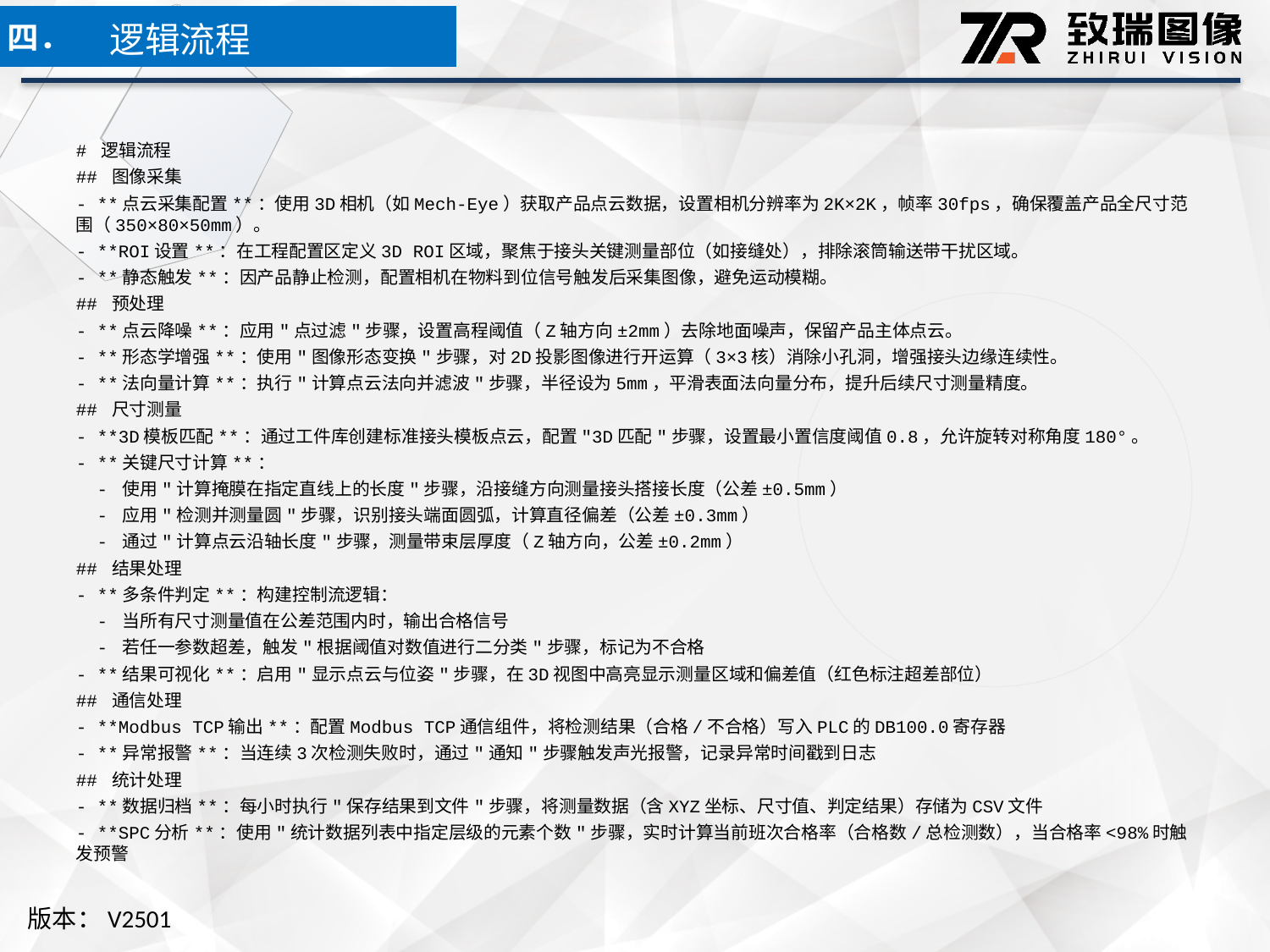

逻辑流程
四．

# 逻辑流程
## 图像采集
- **点云采集配置**：使用3D相机（如Mech-Eye）获取产品点云数据，设置相机分辨率为2K×2K，帧率30fps，确保覆盖产品全尺寸范围（350×80×50mm）。
- **ROI设置**：在工程配置区定义3D ROI区域，聚焦于接头关键测量部位（如接缝处），排除滚筒输送带干扰区域。
- **静态触发**：因产品静止检测，配置相机在物料到位信号触发后采集图像，避免运动模糊。
## 预处理
- **点云降噪**：应用"点过滤"步骤，设置高程阈值（Z轴方向±2mm）去除地面噪声，保留产品主体点云。
- **形态学增强**：使用"图像形态变换"步骤，对2D投影图像进行开运算（3×3核）消除小孔洞，增强接头边缘连续性。
- **法向量计算**：执行"计算点云法向并滤波"步骤，半径设为5mm，平滑表面法向量分布，提升后续尺寸测量精度。
## 尺寸测量
- **3D模板匹配**：通过工件库创建标准接头模板点云，配置"3D匹配"步骤，设置最小置信度阈值0.8，允许旋转对称角度180°。
- **关键尺寸计算**：
  - 使用"计算掩膜在指定直线上的长度"步骤，沿接缝方向测量接头搭接长度（公差±0.5mm）
  - 应用"检测并测量圆"步骤，识别接头端面圆弧，计算直径偏差（公差±0.3mm）
  - 通过"计算点云沿轴长度"步骤，测量带束层厚度（Z轴方向，公差±0.2mm）
## 结果处理
- **多条件判定**：构建控制流逻辑：
  - 当所有尺寸测量值在公差范围内时，输出合格信号
  - 若任一参数超差，触发"根据阈值对数值进行二分类"步骤，标记为不合格
- **结果可视化**：启用"显示点云与位姿"步骤，在3D视图中高亮显示测量区域和偏差值（红色标注超差部位）
## 通信处理
- **Modbus TCP输出**：配置Modbus TCP通信组件，将检测结果（合格/不合格）写入PLC的DB100.0寄存器
- **异常报警**：当连续3次检测失败时，通过"通知"步骤触发声光报警，记录异常时间戳到日志
## 统计处理
- **数据归档**：每小时执行"保存结果到文件"步骤，将测量数据（含XYZ坐标、尺寸值、判定结果）存储为CSV文件
- **SPC分析**：使用"统计数据列表中指定层级的元素个数"步骤，实时计算当前班次合格率（合格数/总检测数），当合格率<98%时触发预警